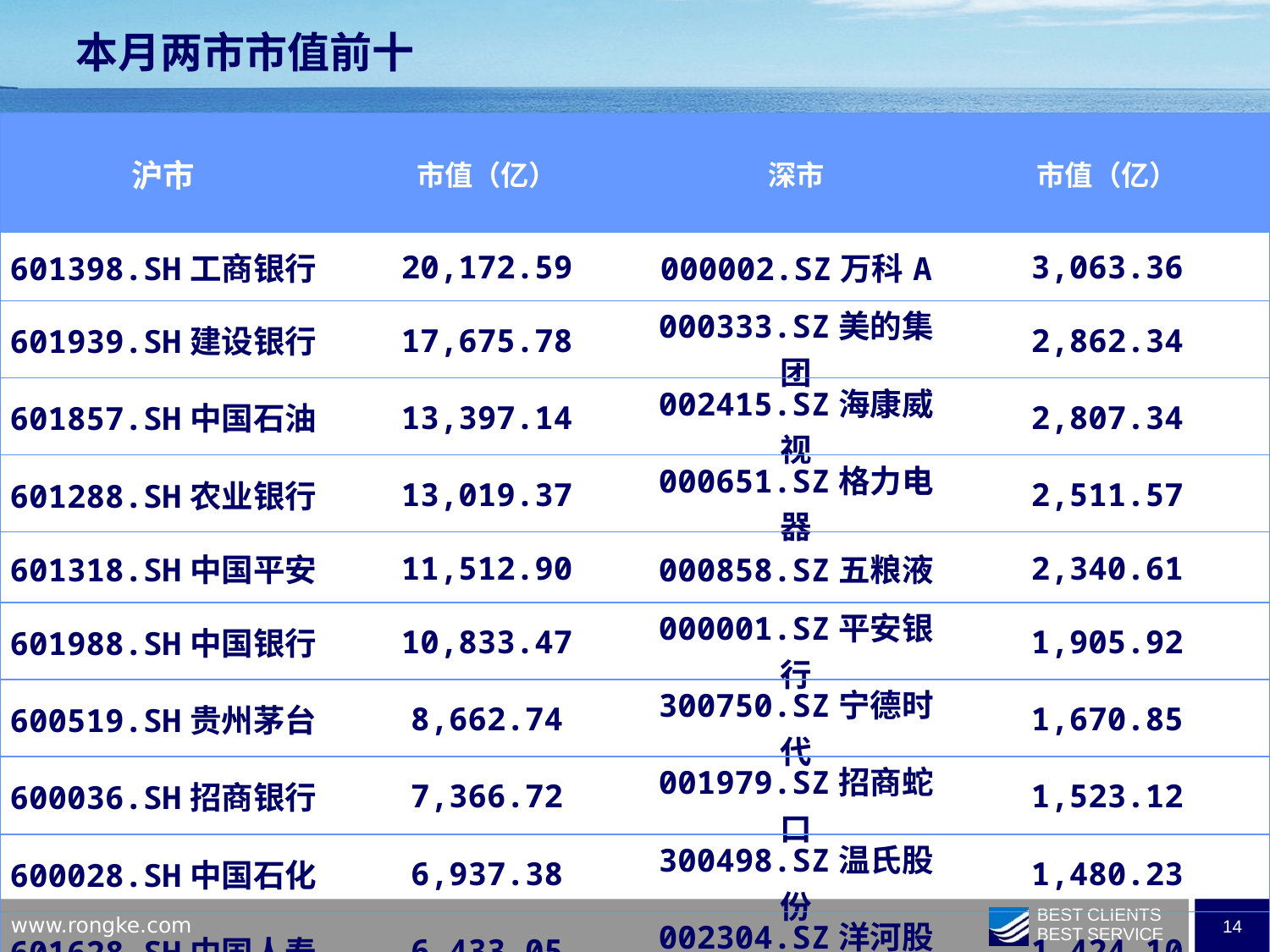

本月两市市值前十
| 沪市 | 市值（亿） | 深市 | 市值（亿） |
| --- | --- | --- | --- |
| 601398.SH工商银行 | 20,172.59 | 000002.SZ万科A | 3,063.36 |
| 601939.SH建设银行 | 17,675.78 | 000333.SZ美的集团 | 2,862.34 |
| 601857.SH中国石油 | 13,397.14 | 002415.SZ海康威视 | 2,807.34 |
| 601288.SH农业银行 | 13,019.37 | 000651.SZ格力电器 | 2,511.57 |
| 601318.SH中国平安 | 11,512.90 | 000858.SZ五粮液 | 2,340.61 |
| 601988.SH中国银行 | 10,833.47 | 000001.SZ平安银行 | 1,905.92 |
| 600519.SH贵州茅台 | 8,662.74 | 300750.SZ宁德时代 | 1,670.85 |
| 600036.SH招商银行 | 7,366.72 | 001979.SZ招商蛇口 | 1,523.12 |
| 600028.SH中国石化 | 6,937.38 | 300498.SZ温氏股份 | 1,480.23 |
| 601628.SH中国人寿 | 6,433.05 | 002304.SZ洋河股份 | 1,424.10 |
|  |  |  |  |